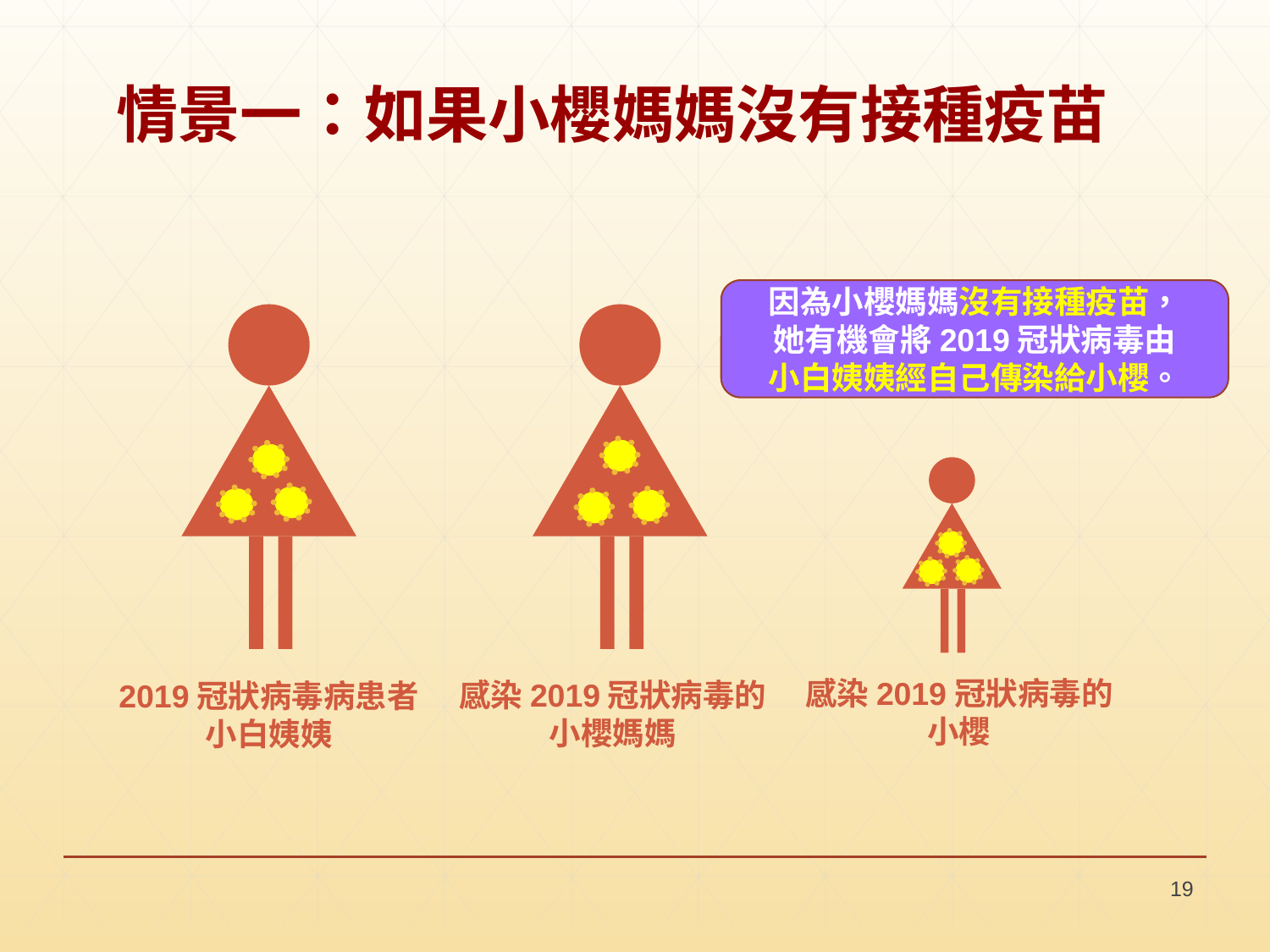

# 情景一：如果小櫻媽媽沒有接種疫苗

因為小櫻媽媽沒有接種疫苗，
她有機會將2019冠狀病毒由
小白姨姨經自己傳染給小櫻。

感染2019冠狀病毒的
小櫻
感染2019冠狀病毒的
小櫻媽媽
2019冠狀病毒病患者
小白姨姨
19